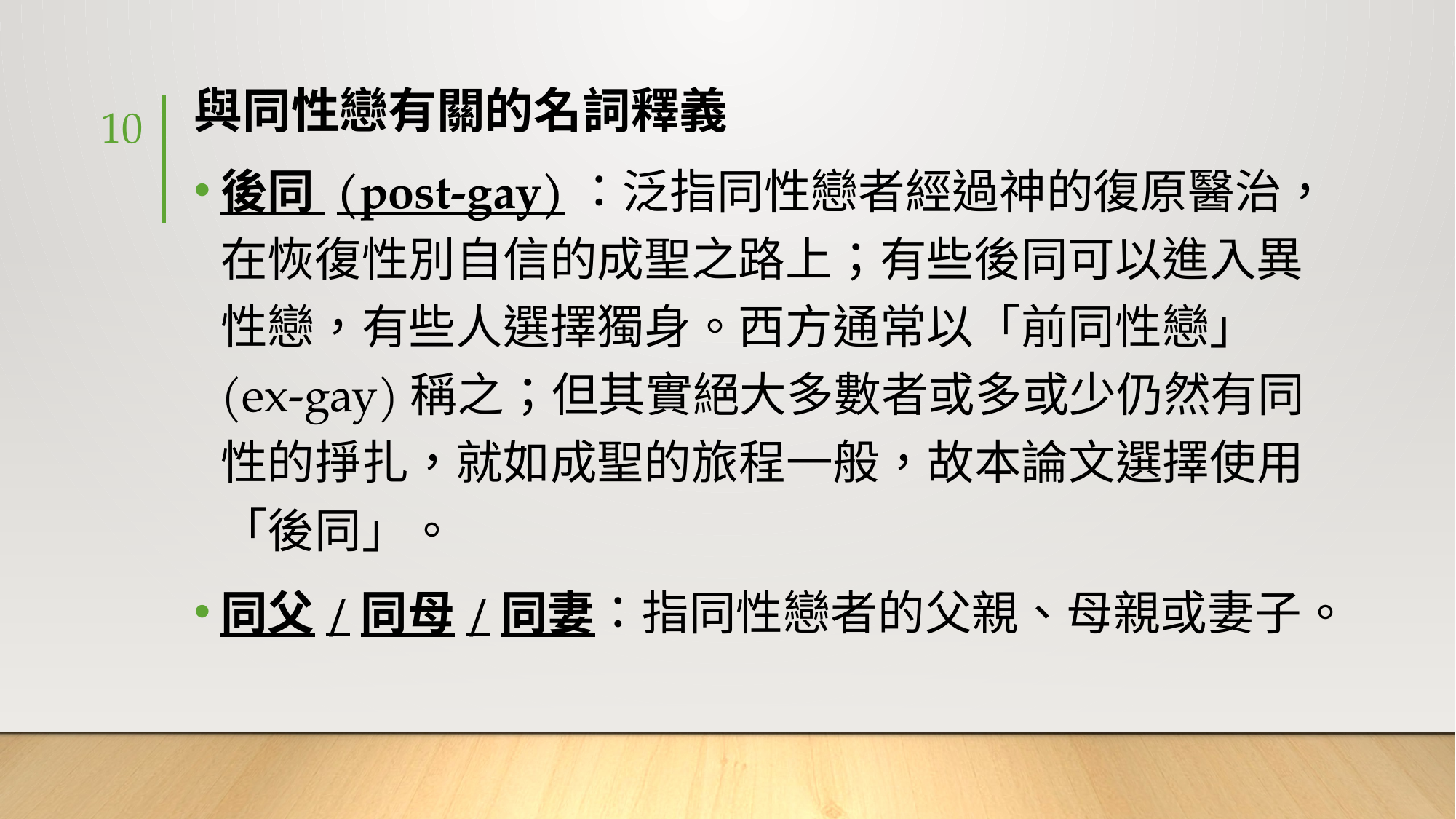

# 與同性戀有關的名詞釋義
10
後同 (post-gay)：泛指同性戀者經過神的復原醫治，在恢復性別自信的成聖之路上；有些後同可以進入異性戀，有些人選擇獨身。西方通常以「前同性戀」(ex-gay)稱之；但其實絕大多數者或多或少仍然有同性的掙扎，就如成聖的旅程一般，故本論文選擇使用「後同」。
同父/同母/同妻：指同性戀者的父親、母親或妻子。